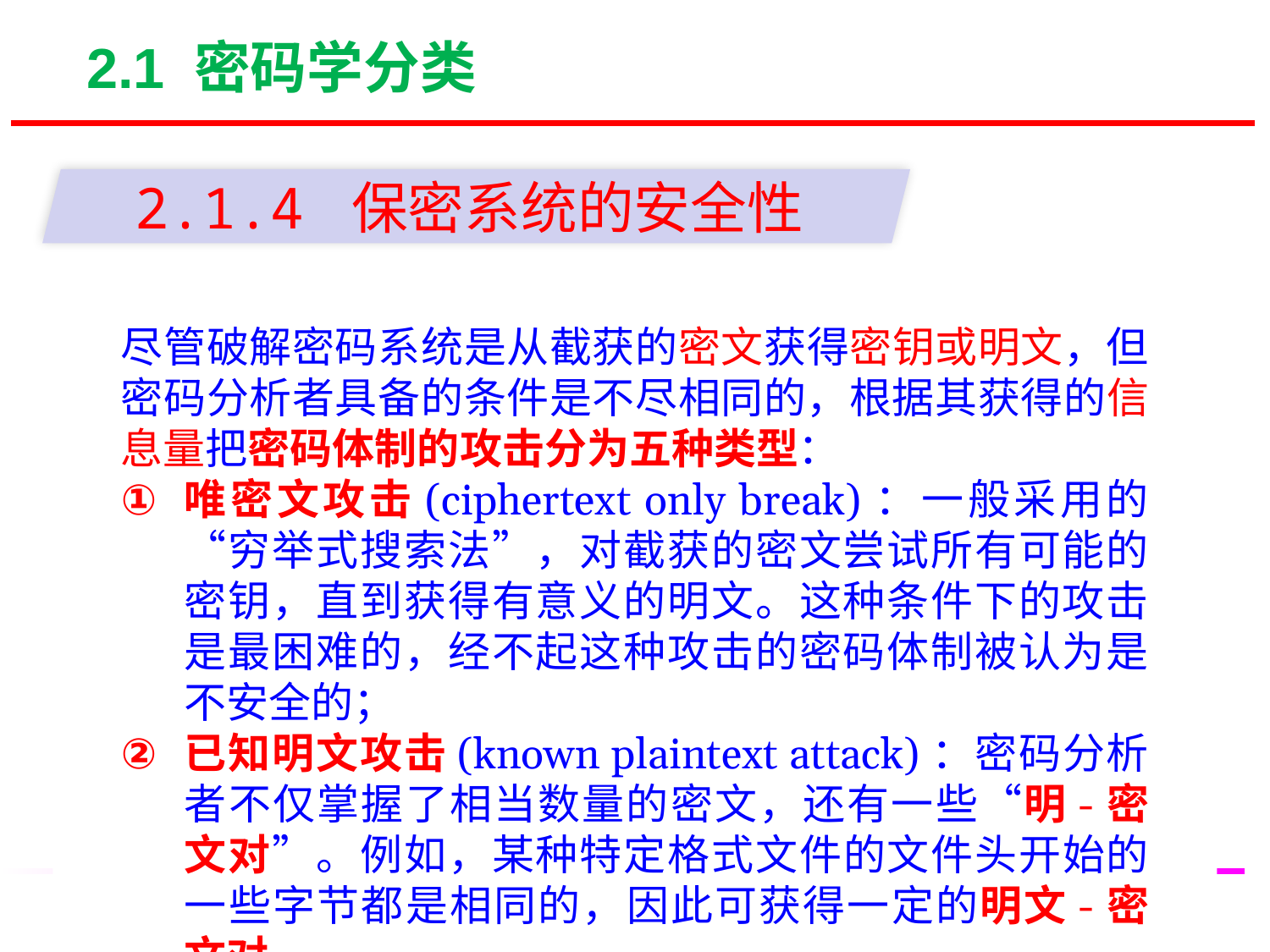

2.1 密码学分类
2.1.4 保密系统的安全性
尽管破解密码系统是从截获的密文获得密钥或明文，但密码分析者具备的条件是不尽相同的，根据其获得的信息量把密码体制的攻击分为五种类型：
唯密文攻击(ciphertext only break)：一般采用的“穷举式搜索法”，对截获的密文尝试所有可能的密钥，直到获得有意义的明文。这种条件下的攻击是最困难的，经不起这种攻击的密码体制被认为是不安全的；
已知明文攻击(known plaintext attack)：密码分析者不仅掌握了相当数量的密文，还有一些“明-密文对”。例如，某种特定格式文件的文件头开始的一些字节都是相同的，因此可获得一定的明文-密文对。